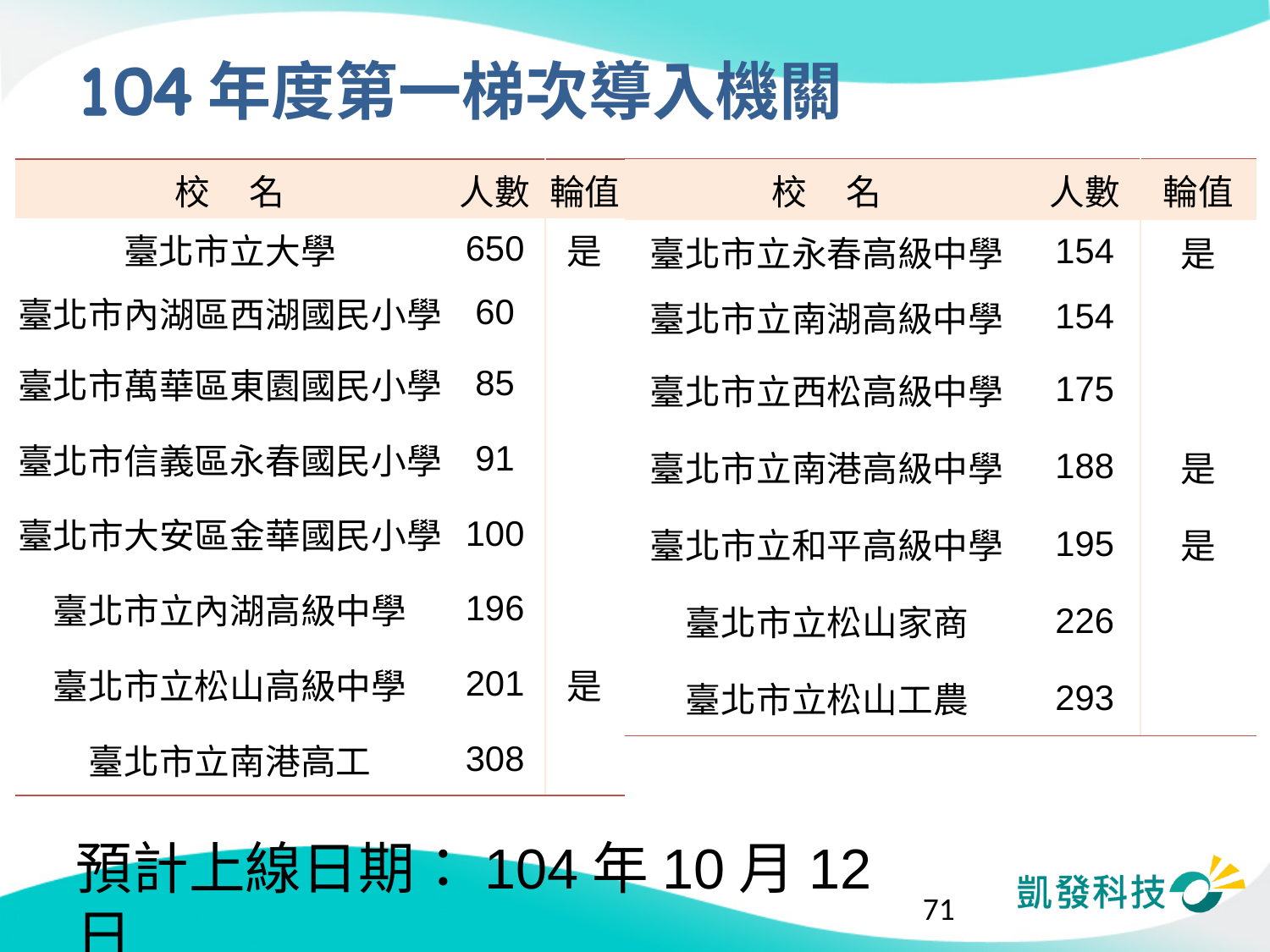

# 104年度第一梯次導入機關
| 校 名 | 人數 | 輪值 |
| --- | --- | --- |
| 臺北市立永春高級中學 | 154 | 是 |
| 臺北市立南湖高級中學 | 154 |  |
| 臺北市立西松高級中學 | 175 |  |
| 臺北市立南港高級中學 | 188 | 是 |
| 臺北市立和平高級中學 | 195 | 是 |
| 臺北市立松山家商 | 226 |  |
| 臺北市立松山工農 | 293 |  |
| 校 名 | 人數 | 輪值 |
| --- | --- | --- |
| 臺北市立大學 | 650 | 是 |
| 臺北市內湖區西湖國民小學 | 60 |  |
| 臺北市萬華區東園國民小學 | 85 |  |
| 臺北市信義區永春國民小學 | 91 |  |
| 臺北市大安區金華國民小學 | 100 |  |
| 臺北市立內湖高級中學 | 196 |  |
| 臺北市立松山高級中學 | 201 | 是 |
| 臺北市立南港高工 | 308 |  |
預計上線日期：104年10月12日
71